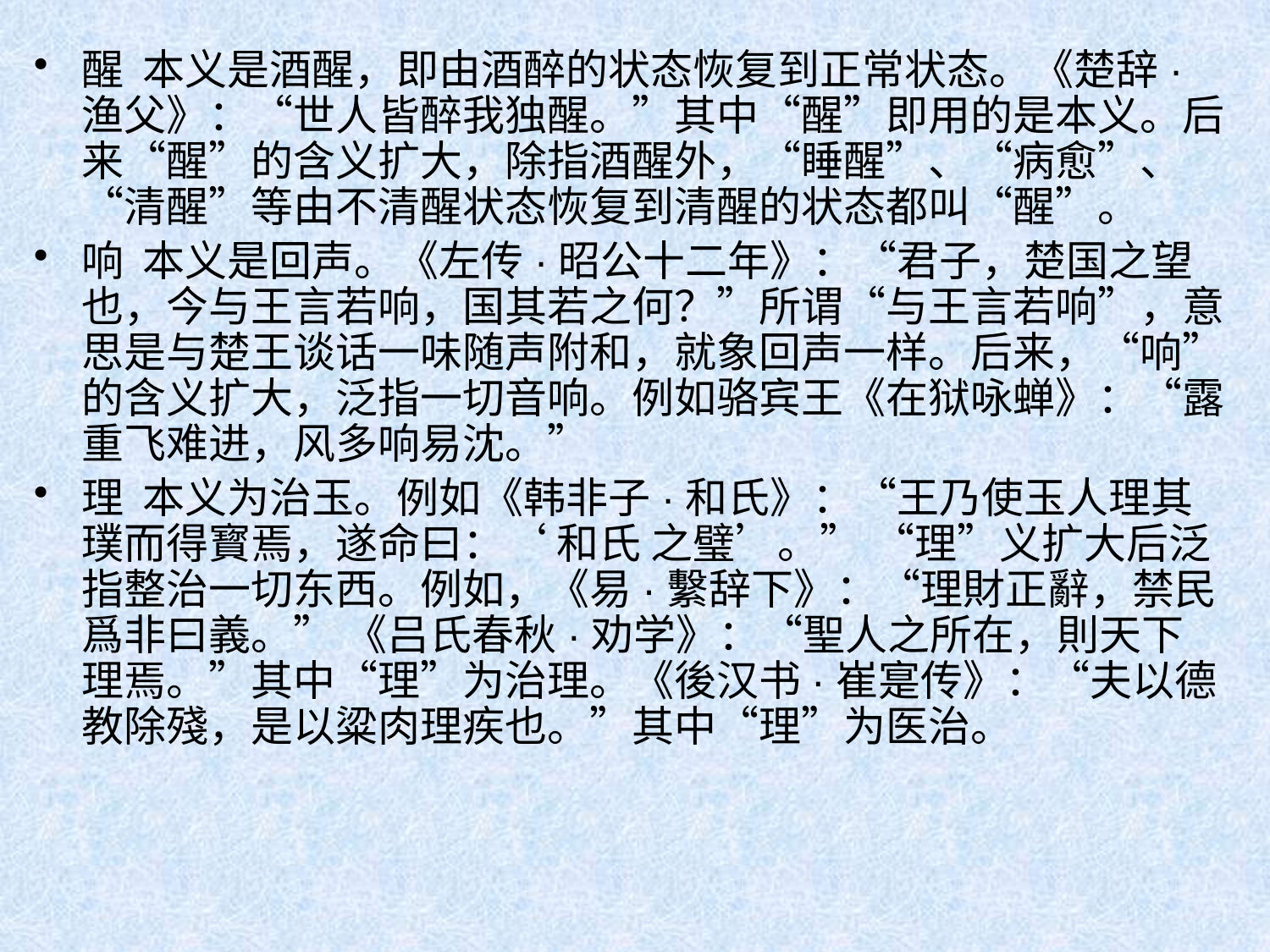

醒  本义是酒醒，即由酒醉的状态恢复到正常状态。《楚辞·渔父》：“世人皆醉我独醒。”其中“醒”即用的是本义。后来“醒”的含义扩大，除指酒醒外，“睡醒”、“病愈”、“清醒”等由不清醒状态恢复到清醒的状态都叫“醒”。
响  本义是回声。《左传·昭公十二年》：“君子，楚国之望也，今与王言若响，国其若之何？”所谓“与王言若响”，意思是与楚王谈话一味随声附和，就象回声一样。后来，“响”的含义扩大，泛指一切音响。例如骆宾王《在狱咏蝉》：“露重飞难进，风多响易沈。”
理  本义为治玉。例如《韩非子·和氏》：“王乃使玉人理其璞而得寳焉，遂命曰：‘ 和氏 之璧’。” “理”义扩大后泛指整治一切东西。例如，《易·繫辞下》：“理財正辭，禁民爲非曰義。” 《吕氏春秋·劝学》：“聖人之所在，則天下理焉。”其中“理”为治理。《後汉书·崔寔传》：“夫以德教除殘，是以粱肉理疾也。”其中“理”为医治。